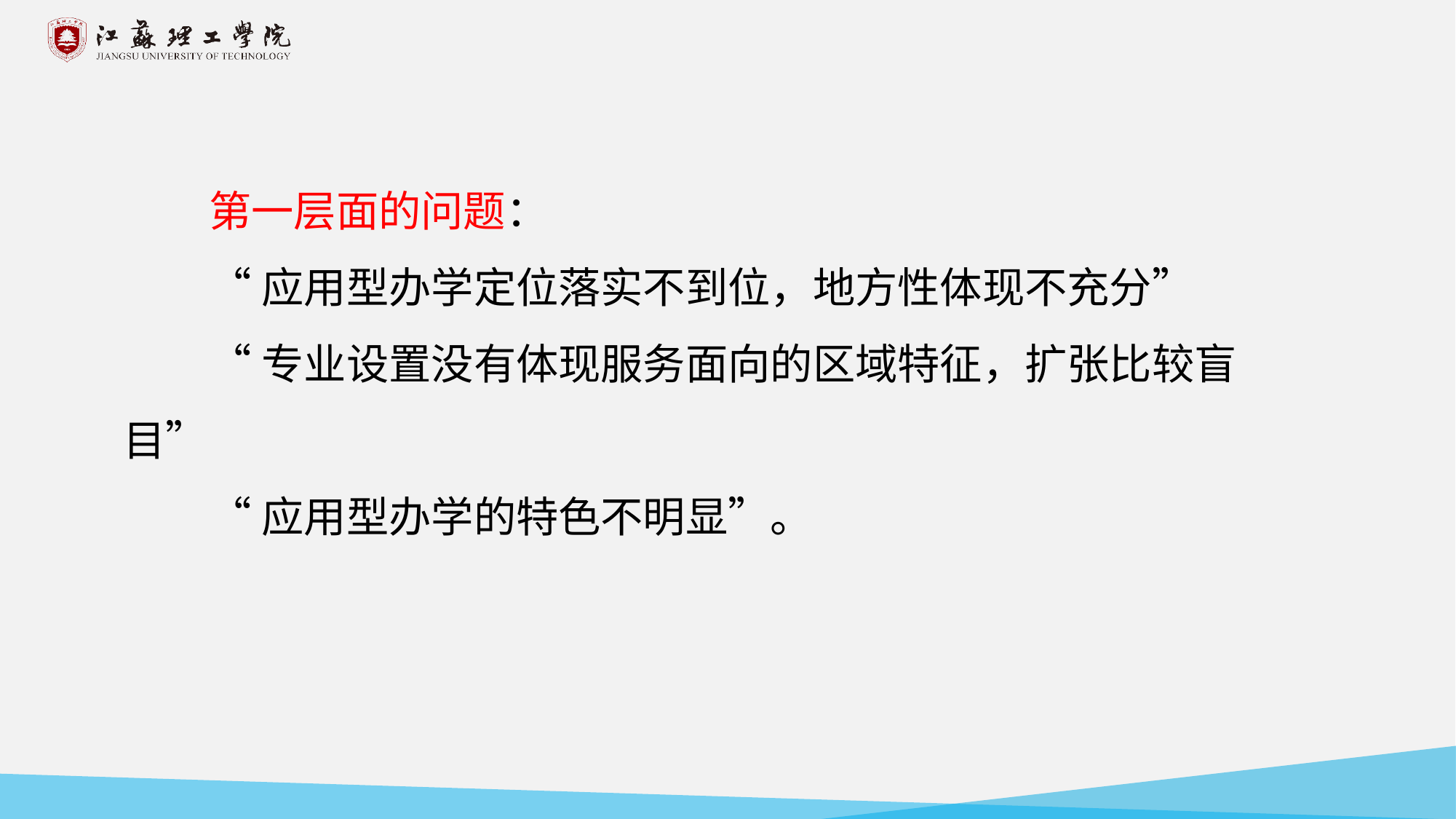

第一层面的问题：
“应用型办学定位落实不到位，地方性体现不充分”
“专业设置没有体现服务面向的区域特征，扩张比较盲目”
“应用型办学的特色不明显”。